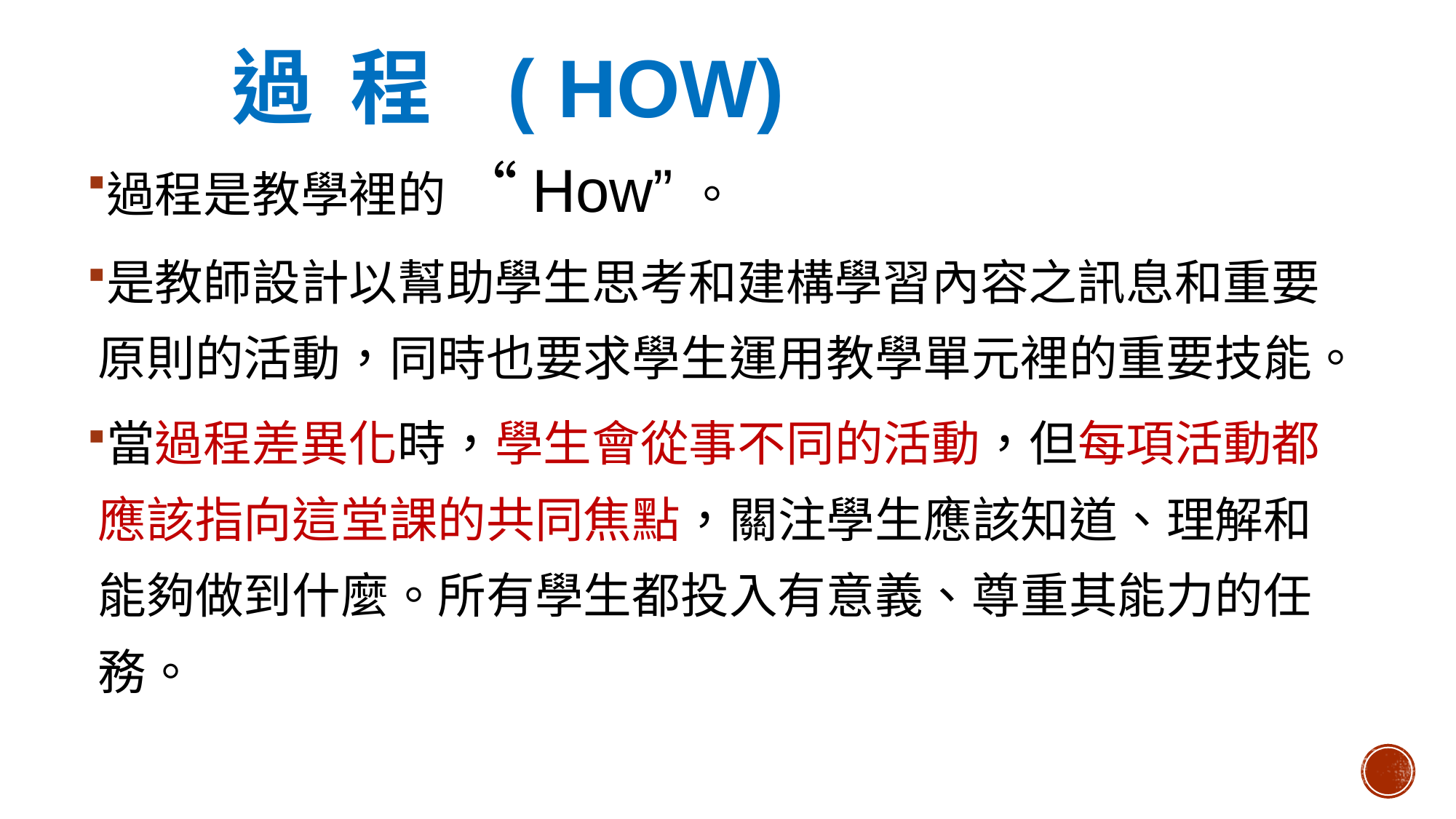

過  程   ( HOW)
過程是教學裡的 “How”。
是教師設計以幫助學生思考和建構學習內容之訊息和重要
 原則的活動，同時也要求學生運用教學單元裡的重要技能。
當過程差異化時，學生會從事不同的活動，但每項活動都
 應該指向這堂課的共同焦點，關注學生應該知道、理解和
 能夠做到什麼。所有學生都投入有意義、尊重其能力的任
 務。